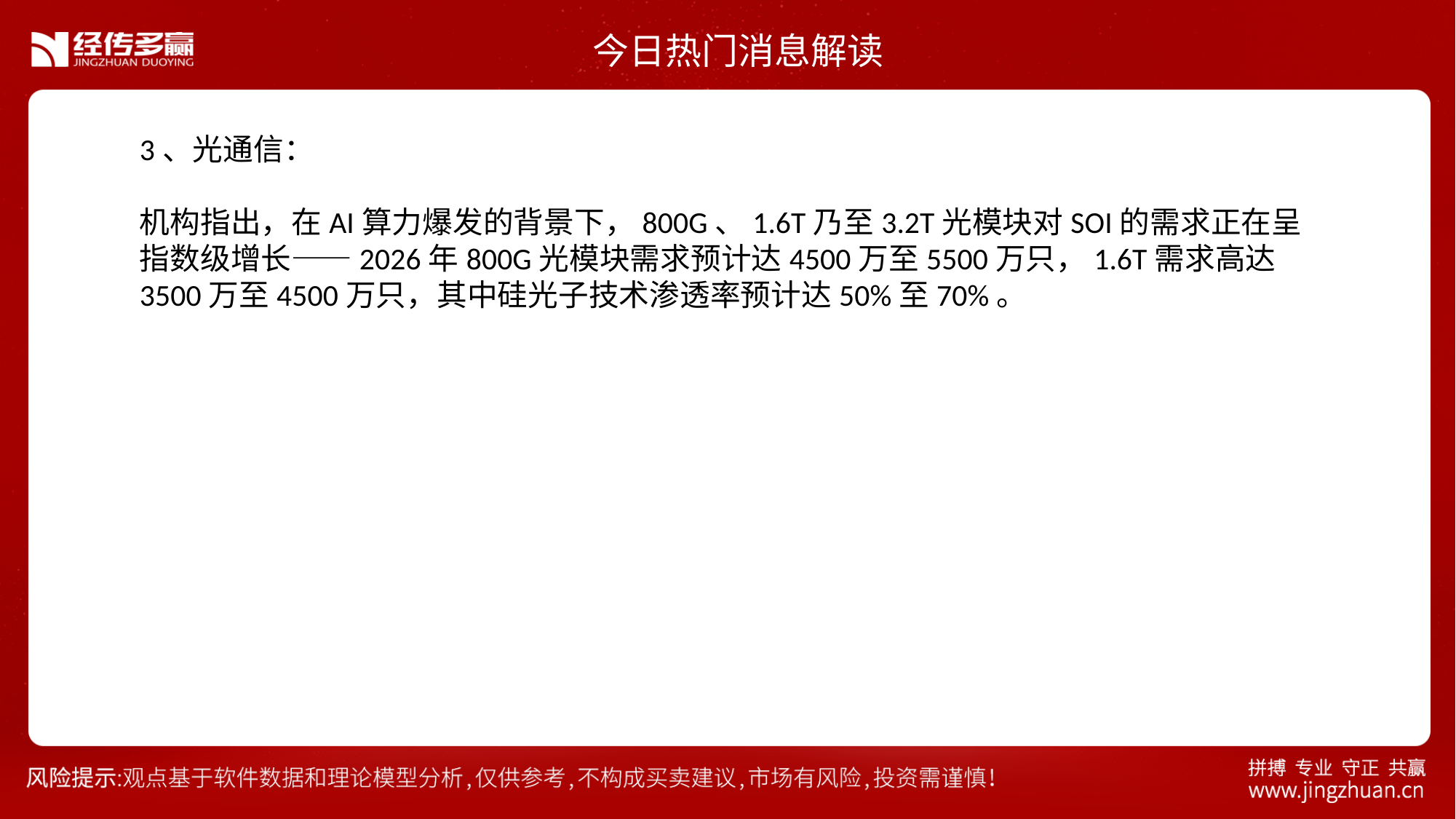

今日热门消息解读
3、光通信：

机构指出，在AI算力爆发的背景下，800G、1.6T乃至3.2T光模块对SOI的需求正在呈指数级增长——2026年800G光模块需求预计达4500万至5500万只，1.6T需求高达3500万至4500万只，其中硅光子技术渗透率预计达50%至70%。